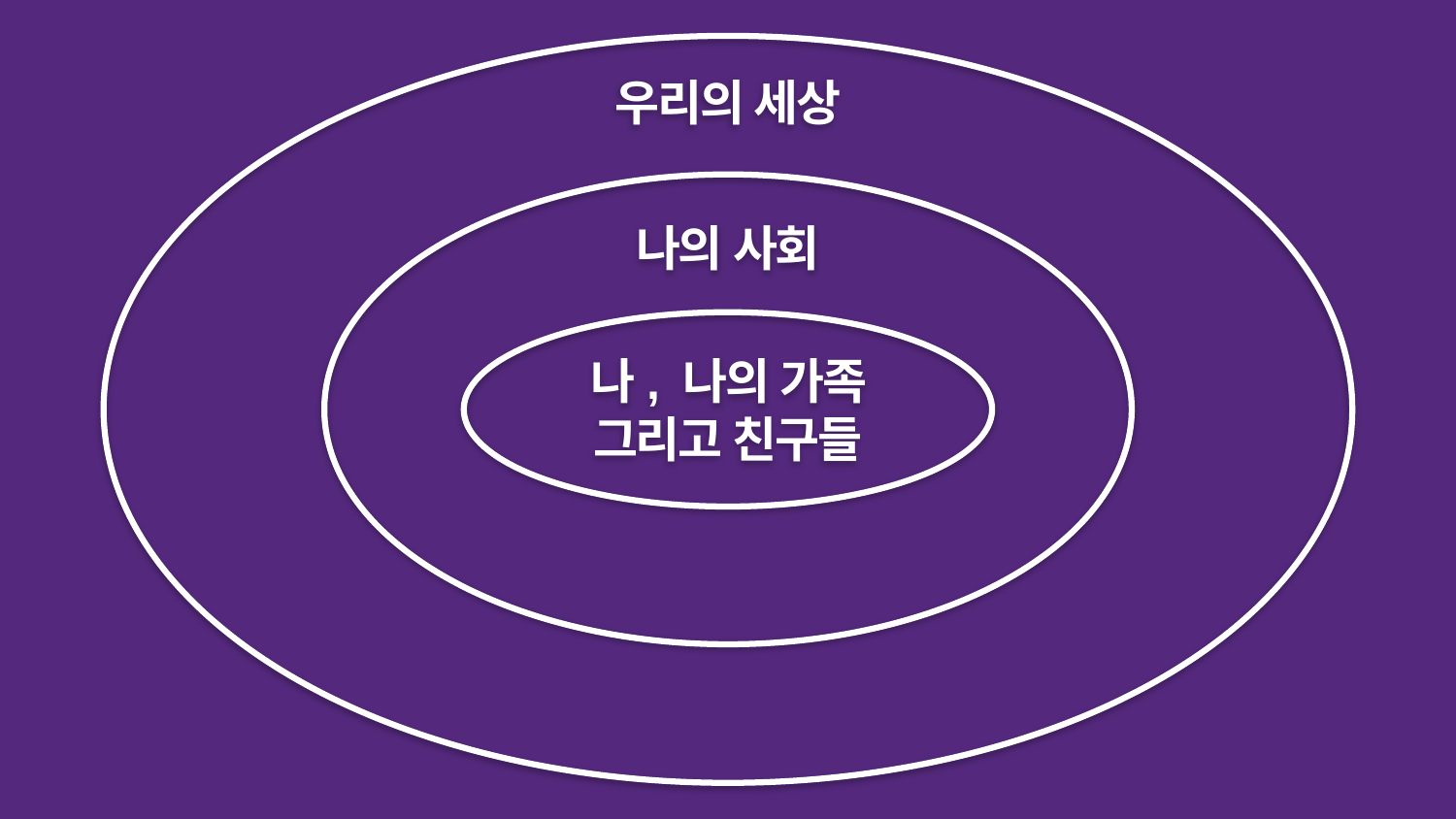

우리의 세상

나의 사회

나, 나의 가족 그리고 친구들